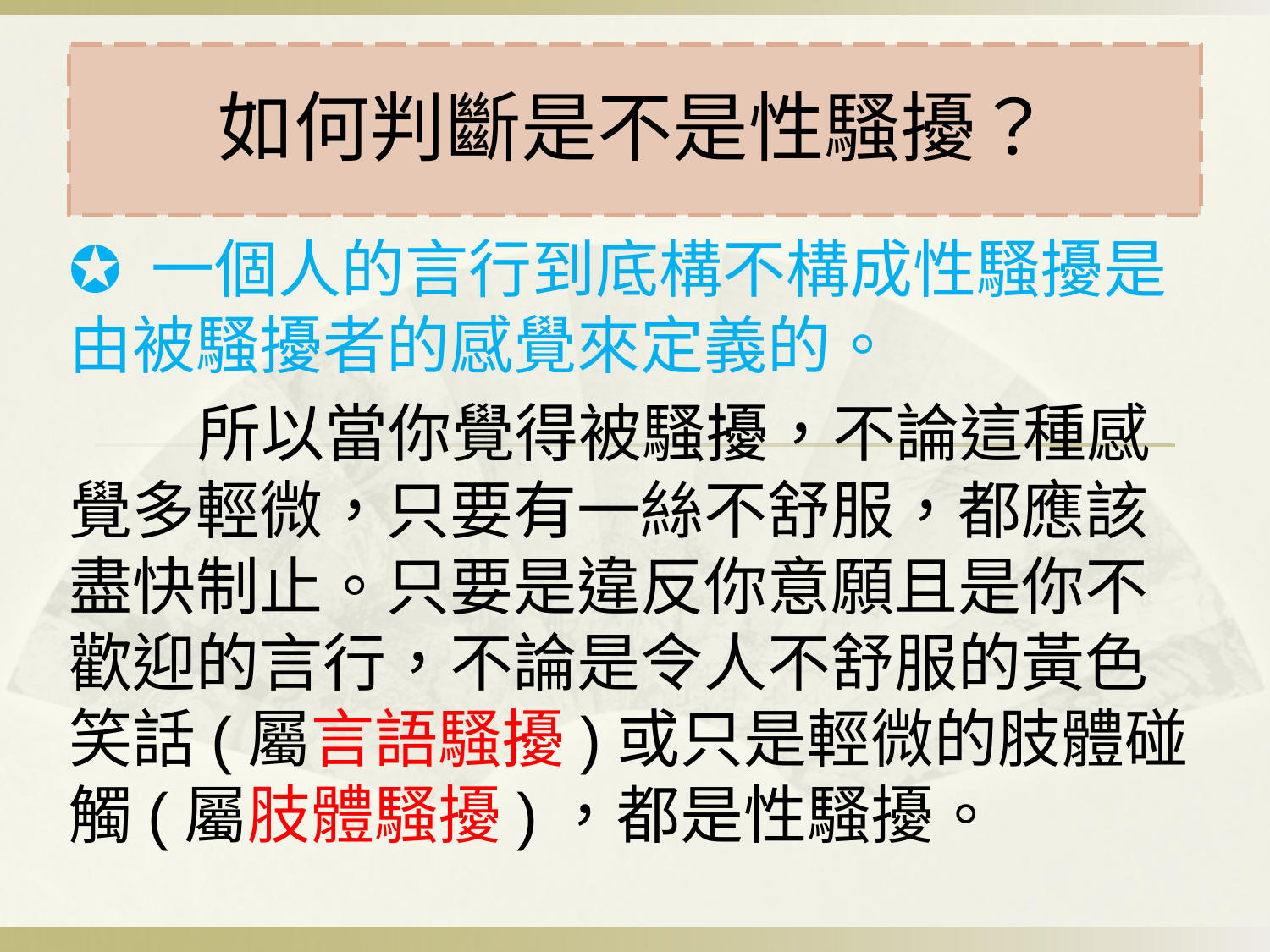

# 如何判斷是不是性騷擾？
✪ 一個人的言行到底構不構成性騷擾是由被騷擾者的感覺來定義的。
        所以當你覺得被騷擾，不論這種感覺多輕微，只要有一絲不舒服，都應該盡快制止。只要是違反你意願且是你不歡迎的言行，不論是令人不舒服的黃色笑話(屬言語騷擾)或只是輕微的肢體碰觸(屬肢體騷擾)，都是性騷擾。